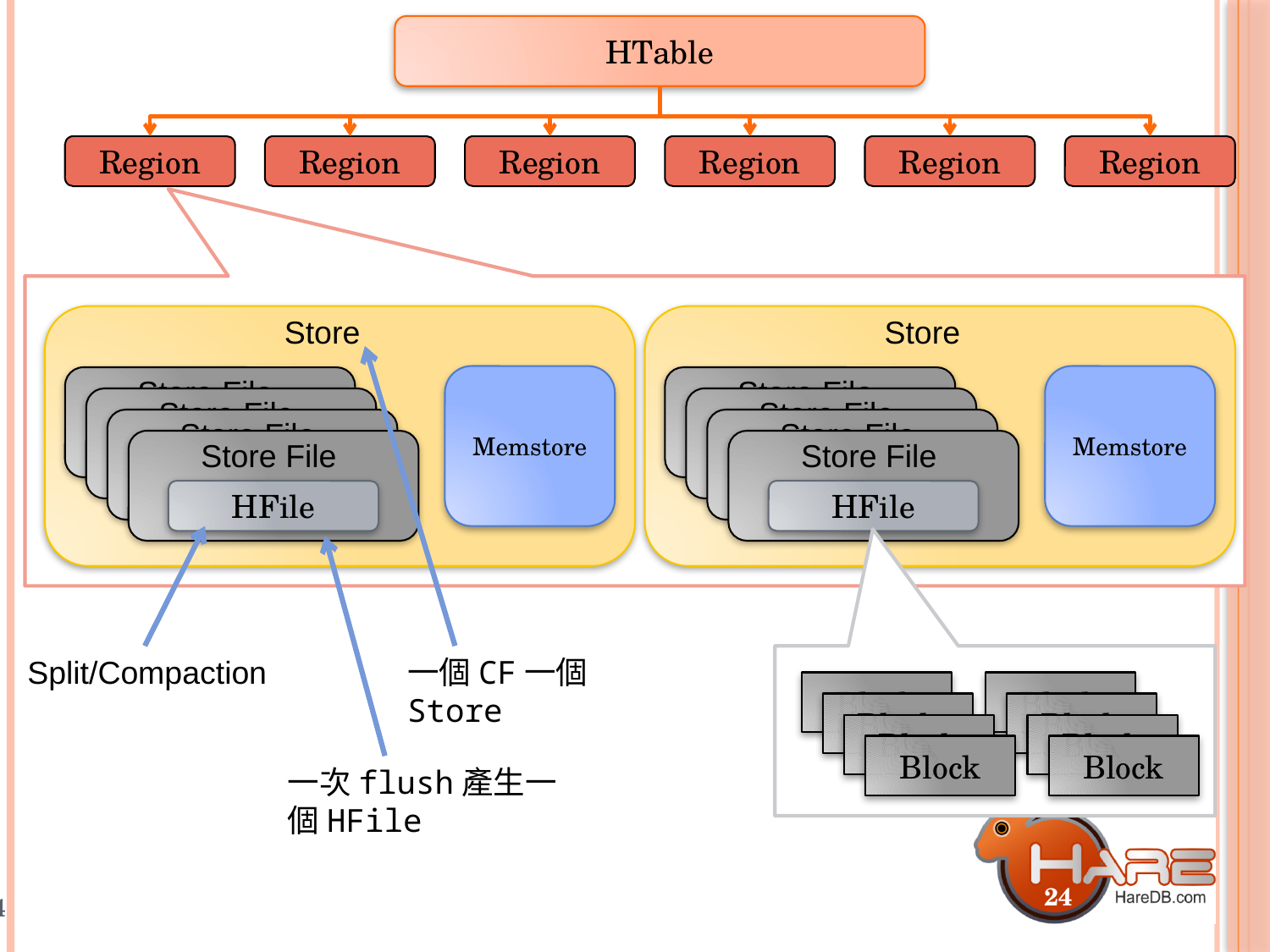

HTable
Region
Region
Region
Region
Region
Region

Store
Memstore
Store File

HFile
Store File

HFile
Store File

HFile
Store File

HFile

Store
Memstore
Store File

HFile
Store File

HFile
Store File

HFile
Store File

HFile
Split/Compaction
一個CF一個Store

Block
Block
Block
Block
Block
Block
Block
Block
一次flush產生一個HFile
24